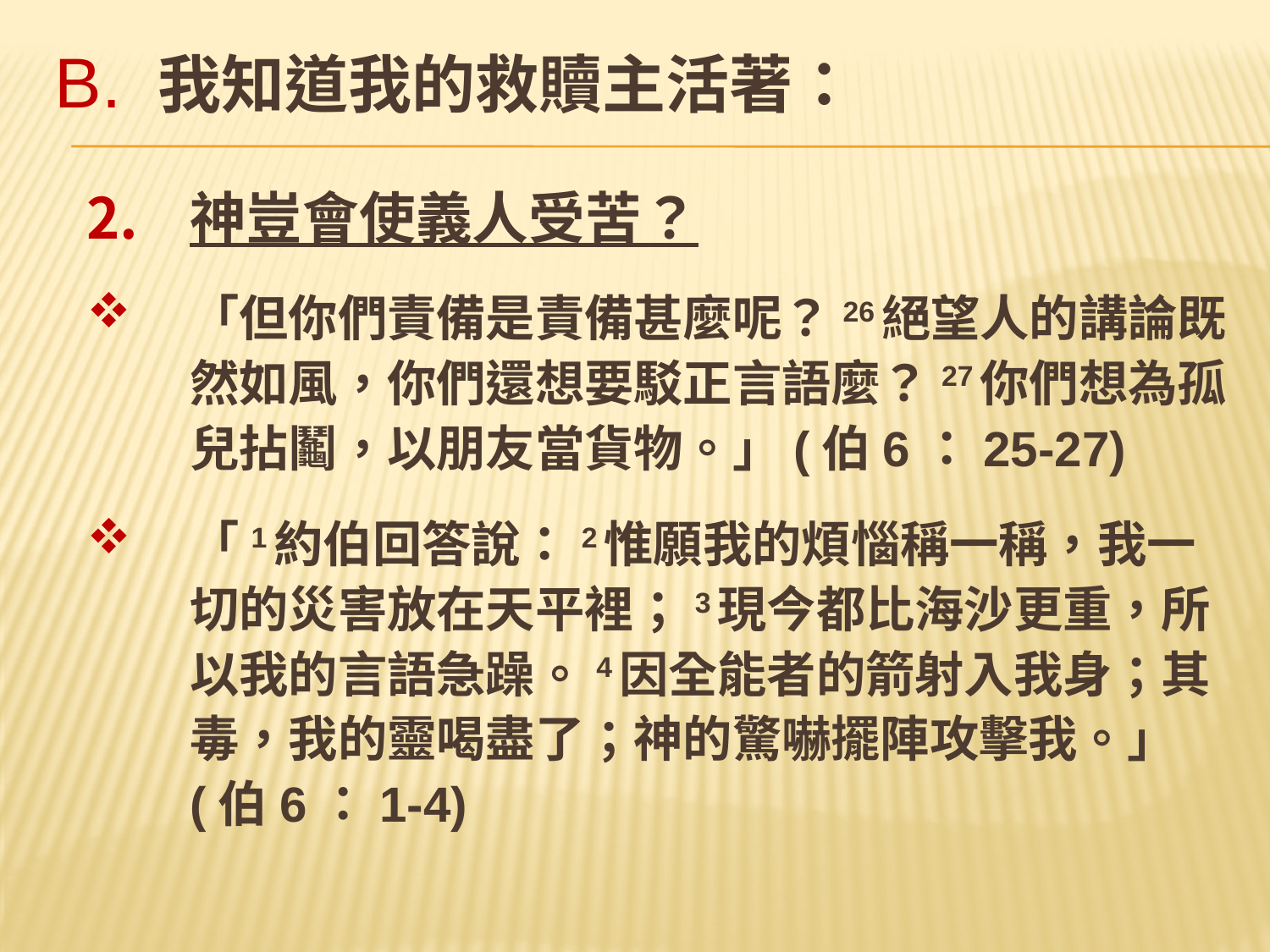

# B. 我知道我的救贖主活著：
神豈會使義人受苦？
「但你們責備是責備甚麼呢？26絕望人的講論既然如風，你們還想要駁正言語麼？27你們想為孤兒拈鬮，以朋友當貨物。」(伯6：25-27)
「1約伯回答說：2惟願我的煩惱稱一稱，我一切的災害放在天平裡；3現今都比海沙更重，所以我的言語急躁。4因全能者的箭射入我身；其毒，我的靈喝盡了；神的驚嚇擺陣攻擊我。」(伯6：1-4)